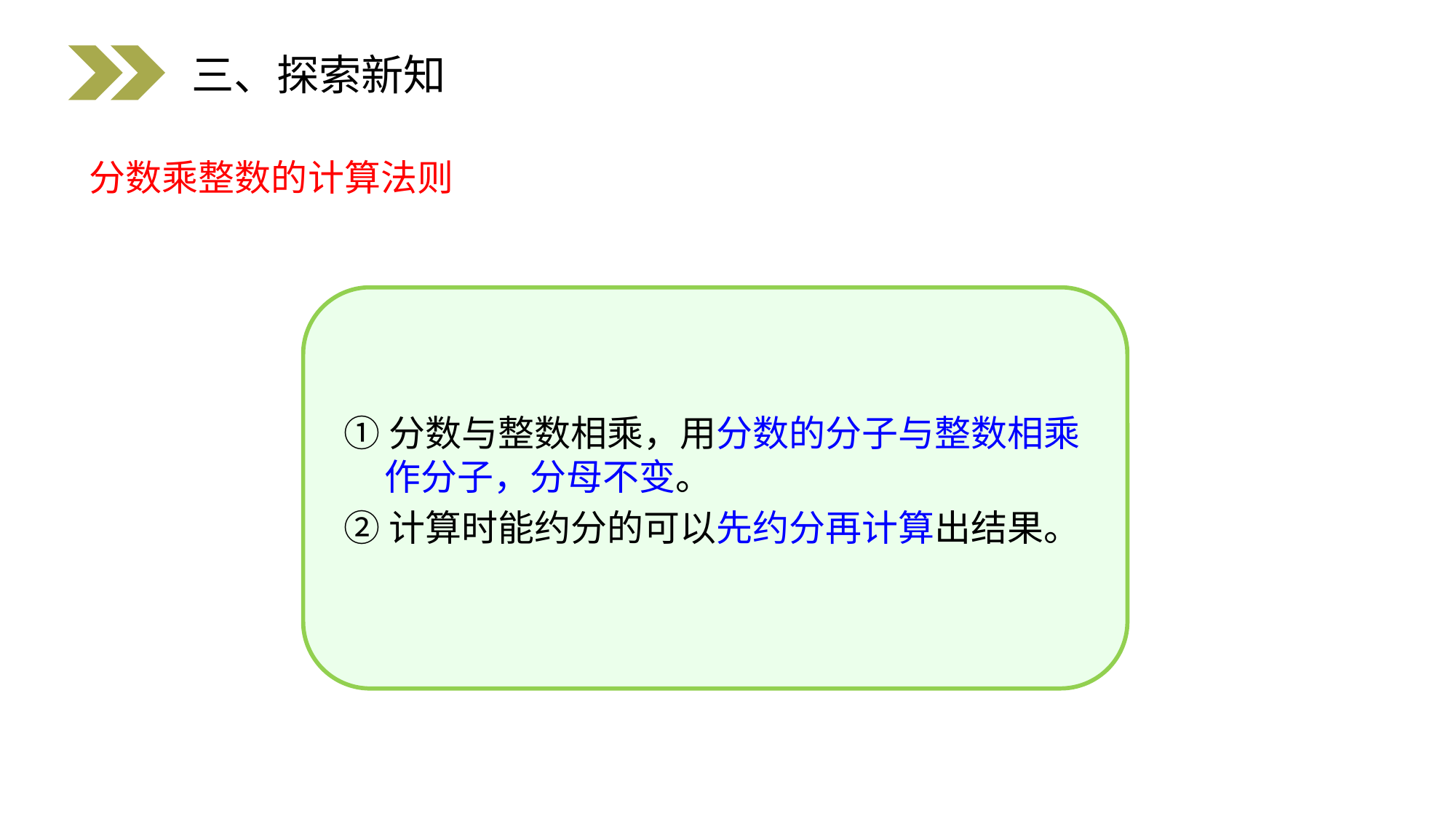

三、探索新知
分数乘整数的计算法则

①分数与整数相乘，用分数的分子与整数相乘作分子，分母不变。
②计算时能约分的可以先约分再计算出结果。